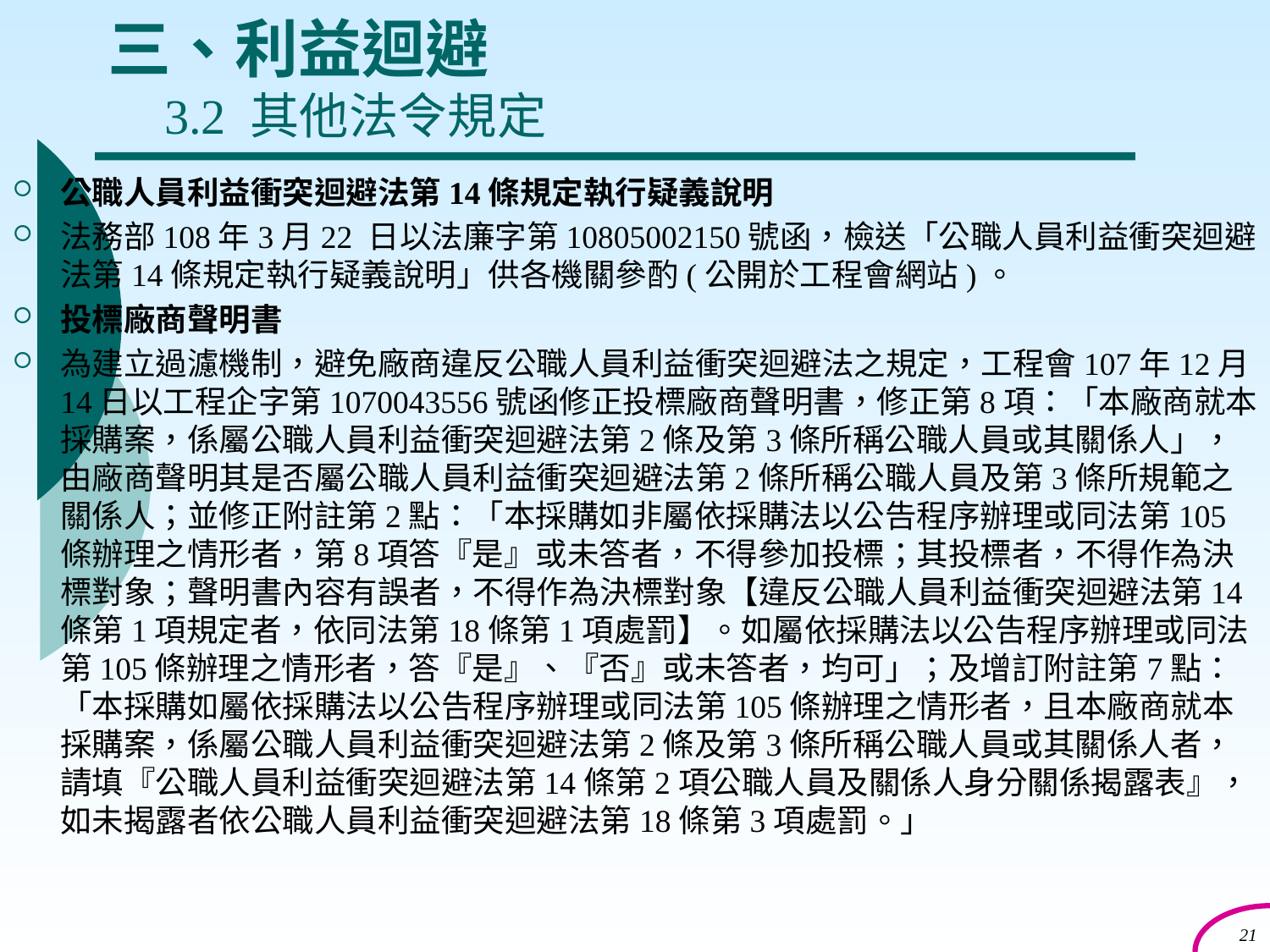

# 三、利益迴避 3.2 其他法令規定
公職人員利益衝突迴避法第14條規定執行疑義說明
法務部108年3月22 日以法廉字第10805002150號函，檢送「公職人員利益衝突迴避法第14條規定執行疑義說明」供各機關參酌(公開於工程會網站)。
投標廠商聲明書
為建立過濾機制，避免廠商違反公職人員利益衝突迴避法之規定，工程會107年12月14日以工程企字第1070043556號函修正投標廠商聲明書，修正第8項：「本廠商就本採購案，係屬公職人員利益衝突迴避法第2條及第3條所稱公職人員或其關係人」，由廠商聲明其是否屬公職人員利益衝突迴避法第2條所稱公職人員及第3條所規範之關係人；並修正附註第2點：「本採購如非屬依採購法以公告程序辦理或同法第105條辦理之情形者，第8項答『是』或未答者，不得參加投標；其投標者，不得作為決標對象；聲明書內容有誤者，不得作為決標對象【違反公職人員利益衝突迴避法第14條第1項規定者，依同法第18條第1項處罰】。如屬依採購法以公告程序辦理或同法第105條辦理之情形者，答『是』、『否』或未答者，均可」；及增訂附註第7點：「本採購如屬依採購法以公告程序辦理或同法第105條辦理之情形者，且本廠商就本採購案，係屬公職人員利益衝突迴避法第2條及第3條所稱公職人員或其關係人者，請填『公職人員利益衝突迴避法第14條第2項公職人員及關係人身分關係揭露表』，如未揭露者依公職人員利益衝突迴避法第18條第3項處罰。」
21